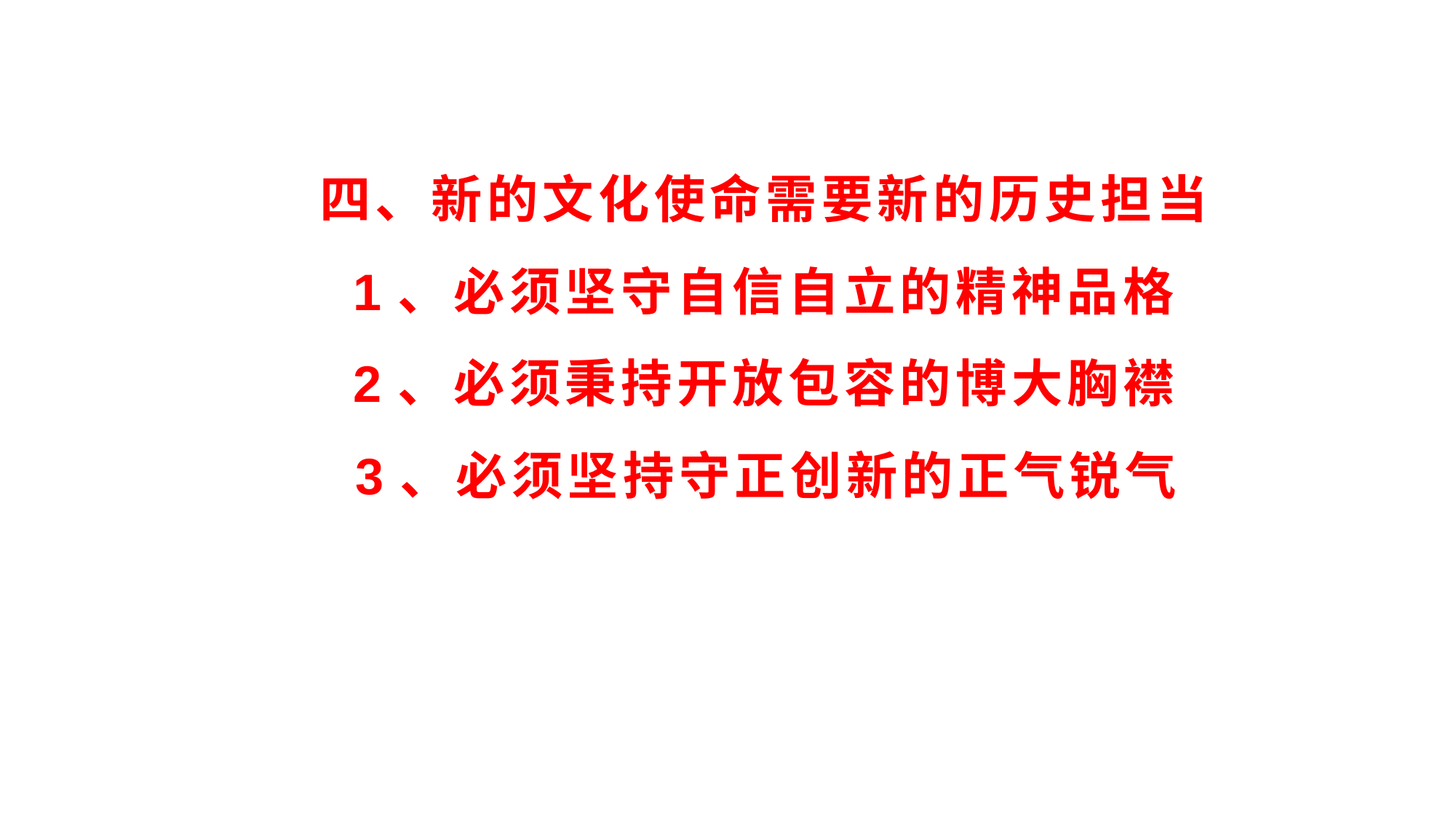

# 四、新的文化使命需要新的历史担当 1、必须坚守自信自立的精神品格 2、必须秉持开放包容的博大胸襟 3、必须坚持守正创新的正气锐气